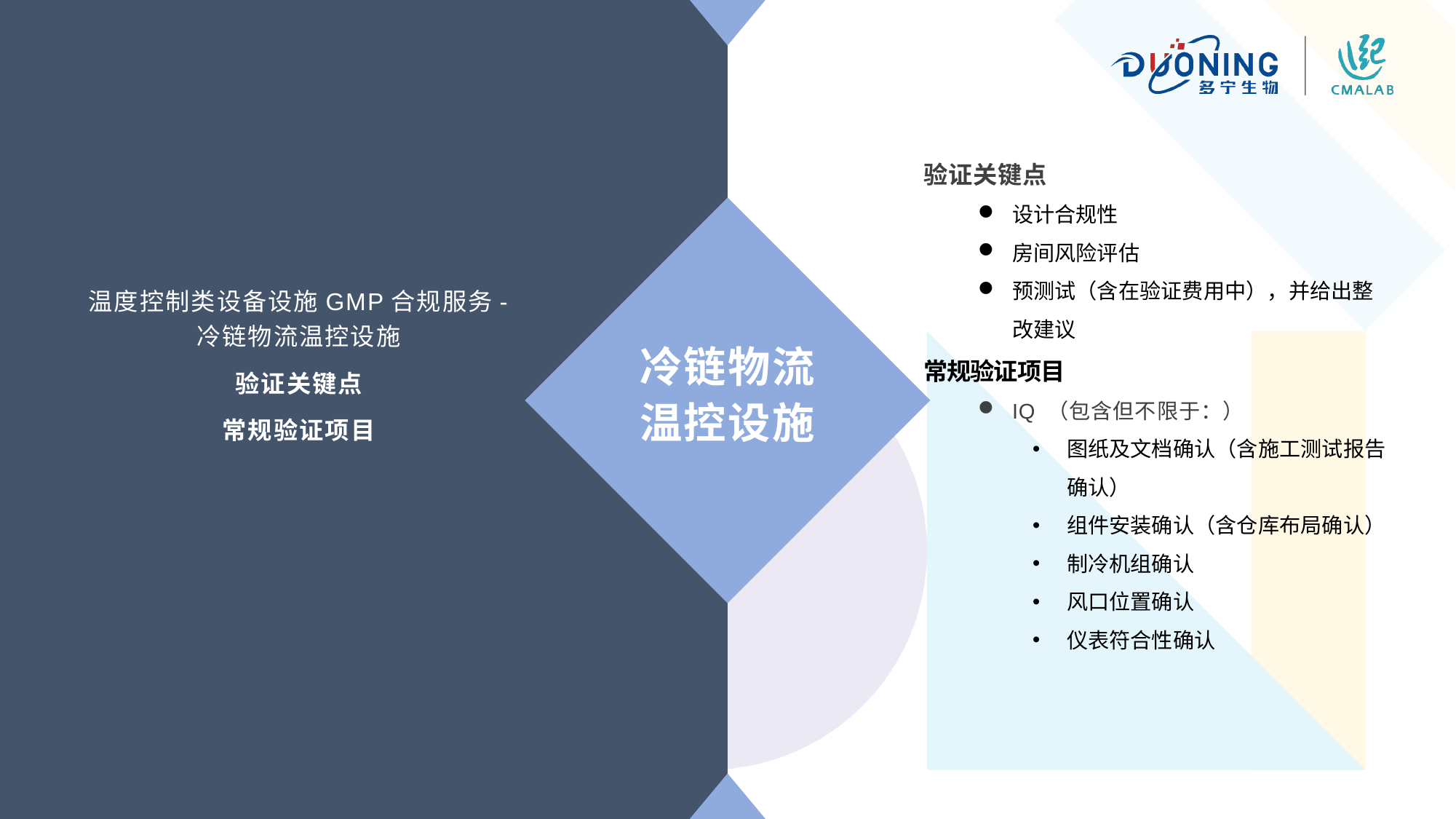

温度控制类设备设施GMP合规服务- 冷链物流温控设施
验证关键点
常规验证项目

验证关键点
设计合规性
房间风险评估
预测试（含在验证费用中），并给出整改建议
常规验证项目
IQ （包含但不限于：）
图纸及文档确认（含施工测试报告确认）
组件安装确认（含仓库布局确认）
制冷机组确认
风口位置确认
仪表符合性确认

冷链物流
温控设施